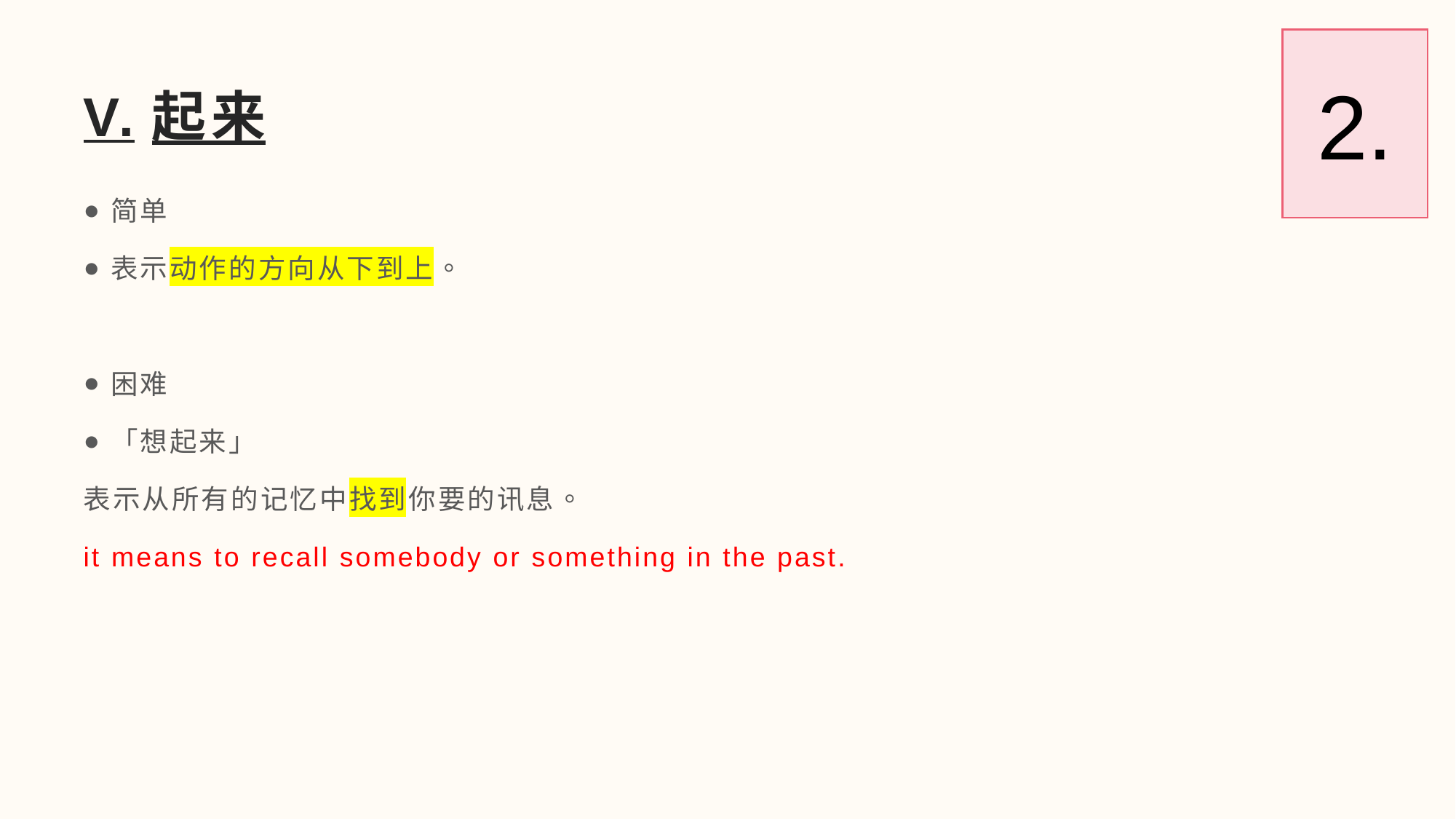

2.
# V.起来
简单
表示动作的方向从下到上。

困难
「想起来」
表示从所有的记忆中找到你要的讯息。
it means to recall somebody or something in the past.